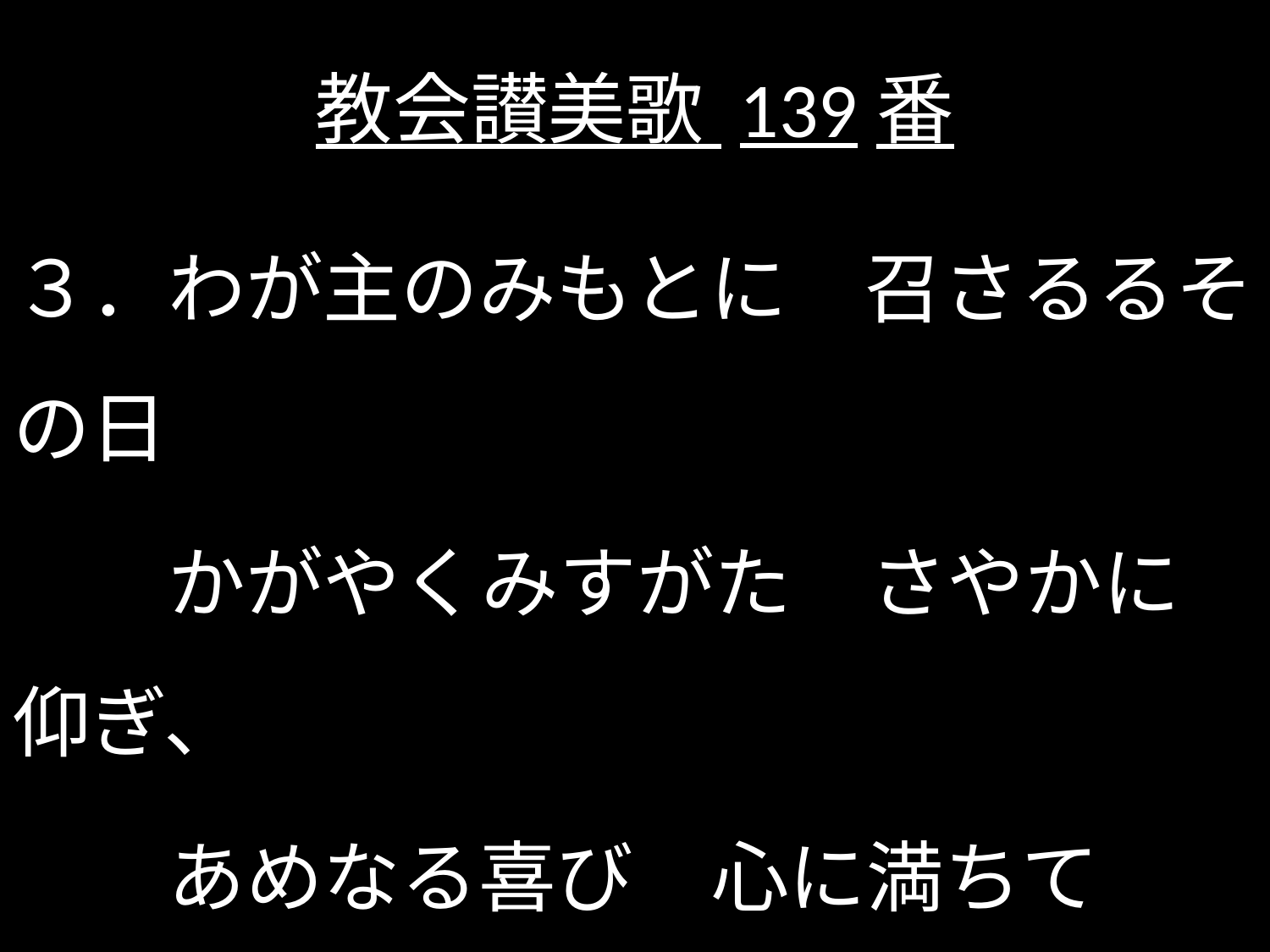

# 教会讃美歌 139番
３．わが主のみもとに　召さるるその日
　　かがやくみすがた　さやかに仰ぎ、
　　あめなる喜び　心に満ちて
　　やすきは尽きず。